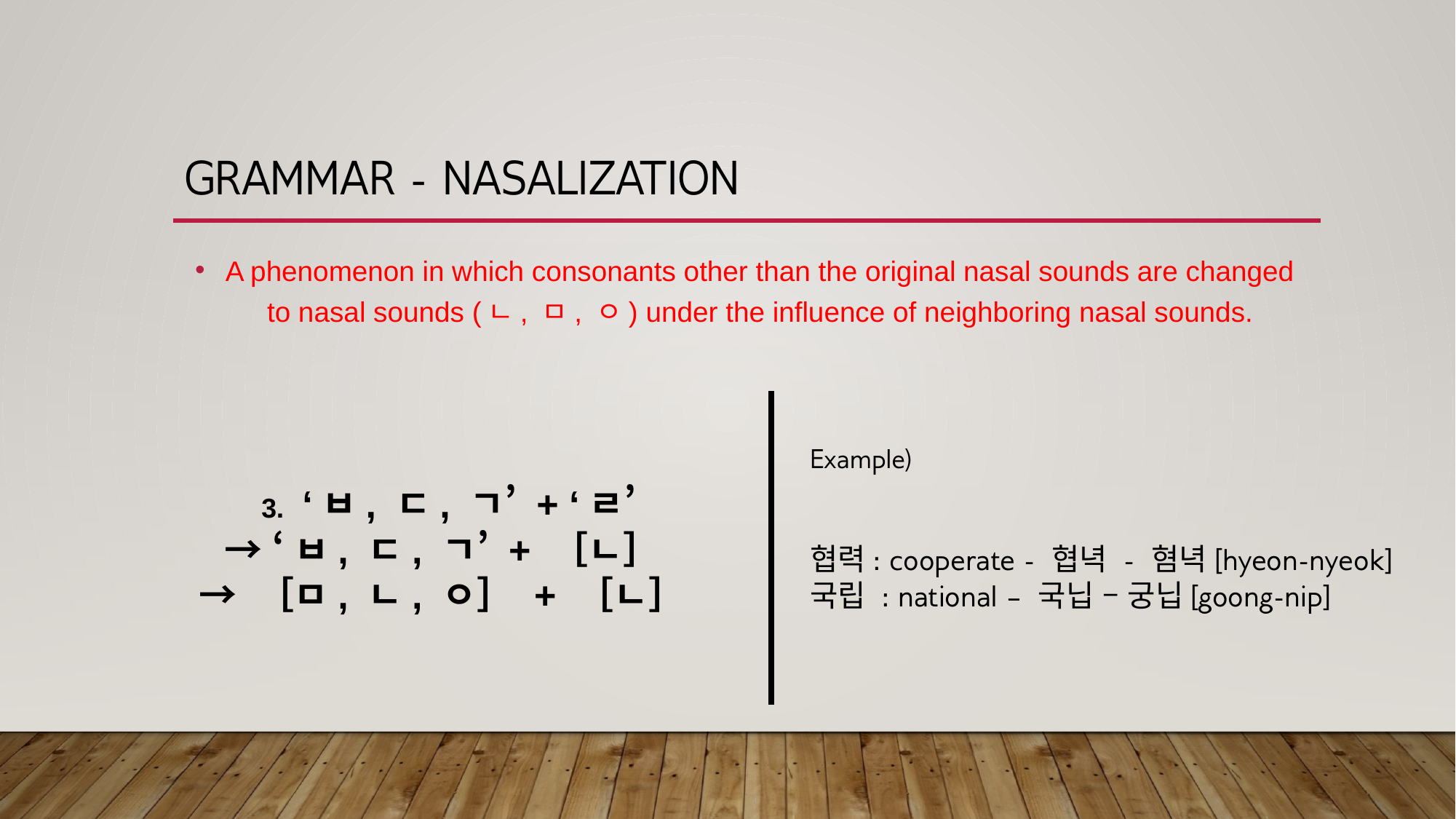

# Grammar - nasalization
A phenomenon in which consonants other than the original nasal sounds are changed to nasal sounds (ㄴ, ㅁ, ㅇ) under the influence of neighboring nasal sounds.

   3.  ‘ㅂ, ㄷ, ㄱ’ + ‘ㄹ’
→ ‘ㅂ, ㄷ, ㄱ’ + ［ㄴ］
→ ［ㅁ, ㄴ, ㅇ］ + ［ㄴ］

Example)

협력: cooperate - 협녁 - 혐녁[hyeon-nyeok]
국립 : national – 국닙 – 궁닙[goong-nip]